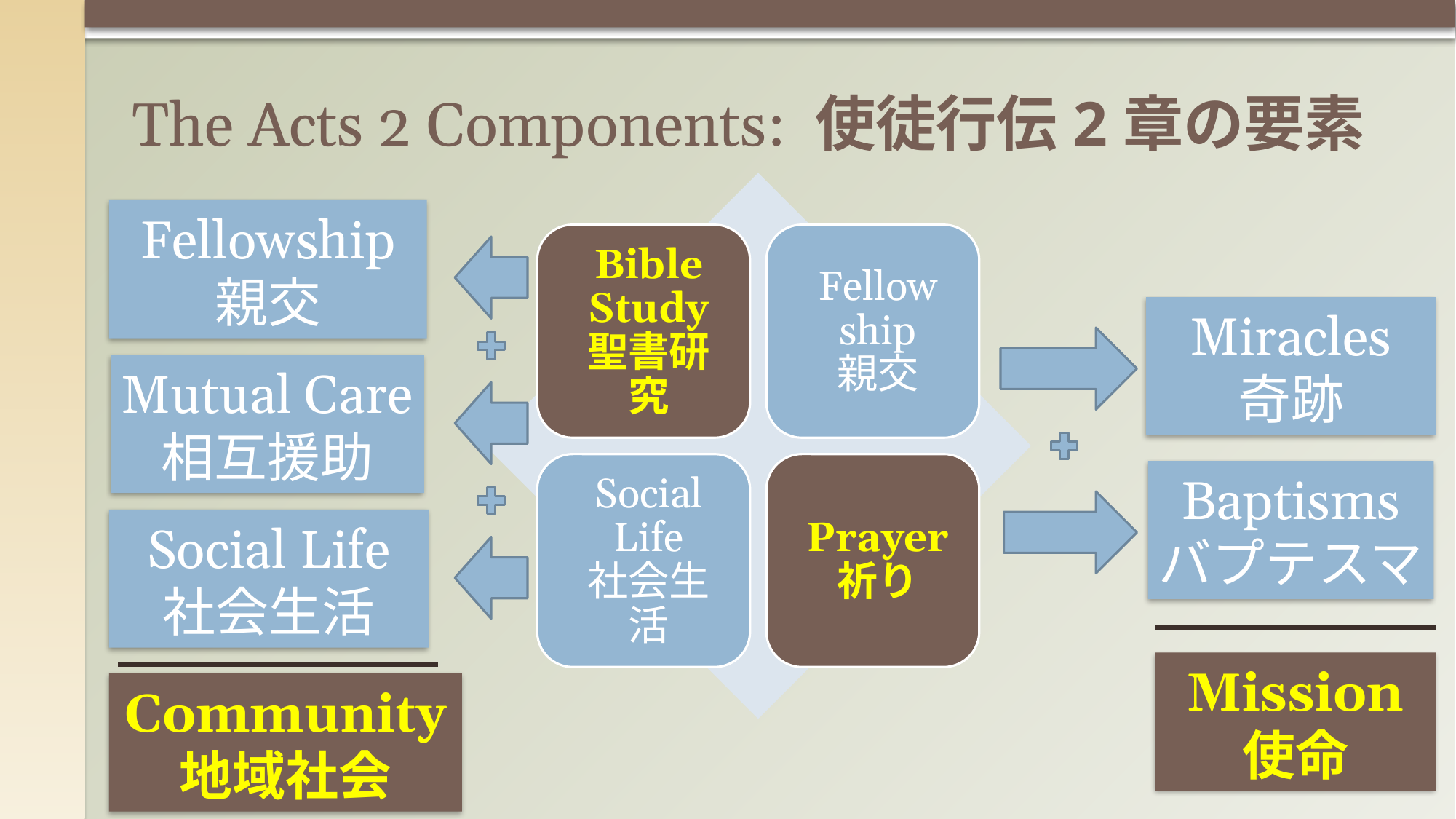

# The Acts 2 Components: 使徒行伝2章の要素
Bible Study
聖書研究
Fellow ship
親交
Social Life
社会生活
Prayer
祈り
Fellowship
親交

Miracles
奇跡

Mutual Care
相互援助

Baptisms
バプテスマ

Social Life
社会生活

Mission
使命
Community
地域社会